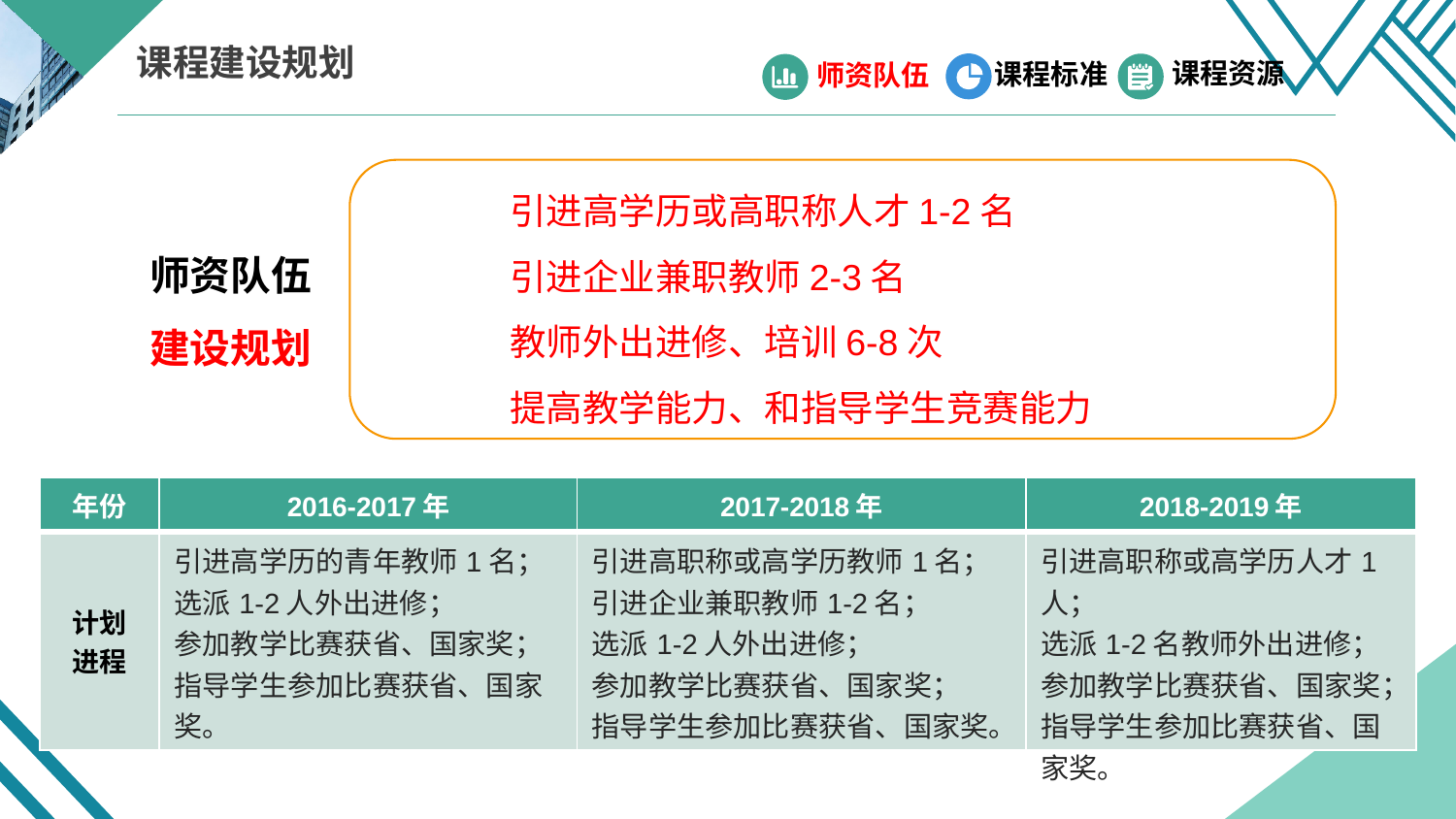

课程建设规划
课程资源
课程标准
师资队伍

引进高学历或高职称人才1-2名
引进企业兼职教师2-3名
教师外出进修、培训6-8次
提高教学能力、和指导学生竞赛能力

师资队伍
建设规划
| 年份 | 2016-2017年 | 2017-2018年 | 2018-2019年 |
| --- | --- | --- | --- |
| 计划 进程 | 引进高学历的青年教师1名； 选派1-2人外出进修； 参加教学比赛获省、国家奖；指导学生参加比赛获省、国家奖。 | 引进高职称或高学历教师1名； 引进企业兼职教师1-2名； 选派1-2人外出进修； 参加教学比赛获省、国家奖； 指导学生参加比赛获省、国家奖。 | 引进高职称或高学历人才1人； 选派1-2名教师外出进修； 参加教学比赛获省、国家奖； 指导学生参加比赛获省、国家奖。 |